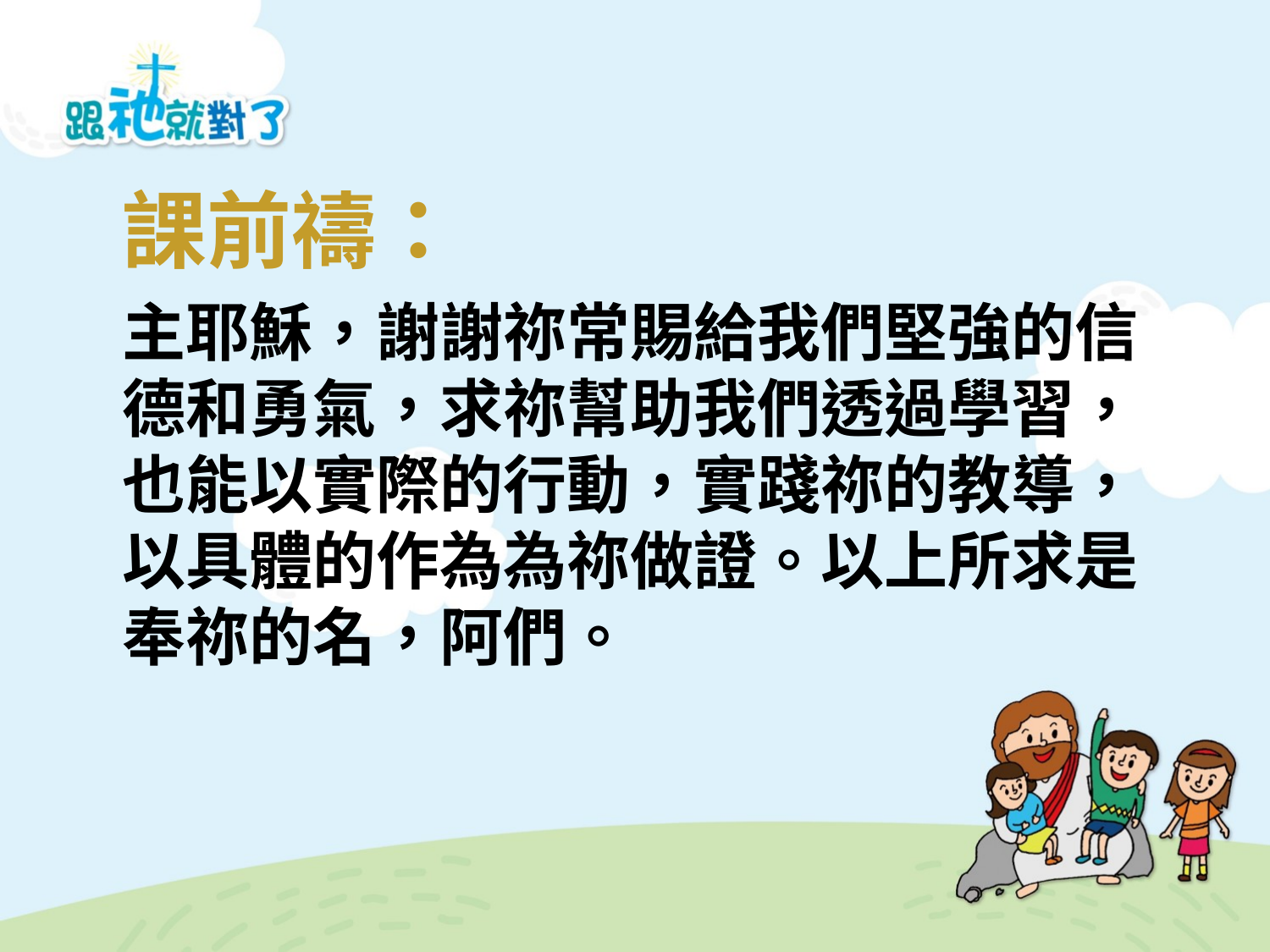

課前禱：
主耶穌，謝謝祢常賜給我們堅強的信德和勇氣，求祢幫助我們透過學習，也能以實際的行動，實踐祢的教導，以具體的作為為祢做證。以上所求是奉祢的名，阿們。